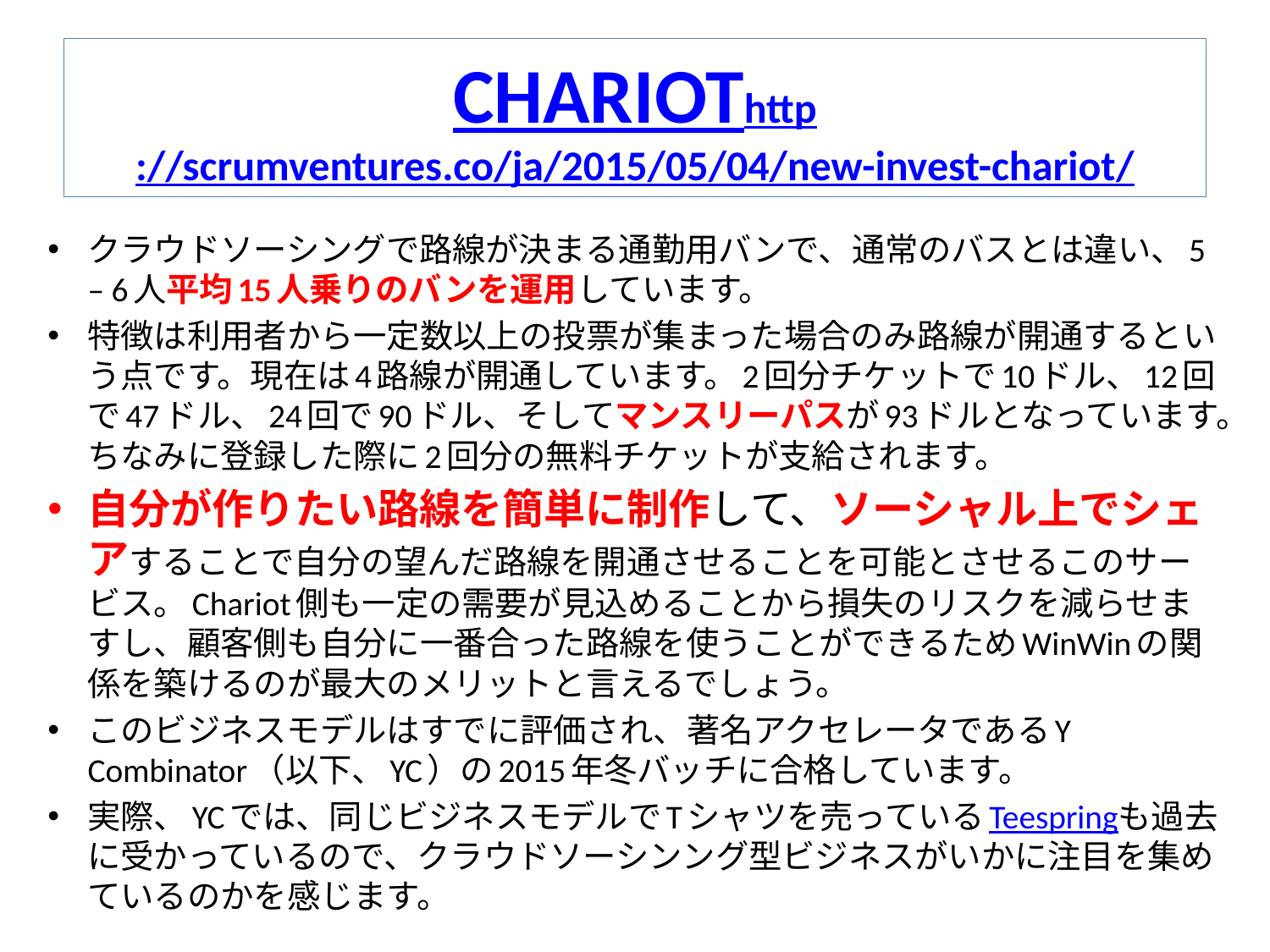

# CHARIOT http://scrumventures.co/ja/2015/05/04/new-invest-chariot/
クラウドソーシングで路線が決まる通勤用バンで、通常のバスとは違い、5 – 6人平均15人乗りのバンを運用しています。
特徴は利用者から一定数以上の投票が集まった場合のみ路線が開通するという点です。現在は4路線が開通しています。2回分チケットで10ドル、12回で47ドル、24回で90ドル、そしてマンスリーパスが93ドルとなっています。ちなみに登録した際に2回分の無料チケットが支給されます。
自分が作りたい路線を簡単に制作して、ソーシャル上でシェアすることで自分の望んだ路線を開通させることを可能とさせるこのサービス。Chariot側も一定の需要が見込めることから損失のリスクを減らせますし、顧客側も自分に一番合った路線を使うことができるためWinWinの関係を築けるのが最大のメリットと言えるでしょう。
このビジネスモデルはすでに評価され、著名アクセレータであるY Combinator（以下、YC）の2015年冬バッチに合格しています。
実際、YCでは、同じビジネスモデルでTシャツを売っているTeespringも過去に受かっているので、クラウドソーシンング型ビジネスがいかに注目を集めているのかを感じます。